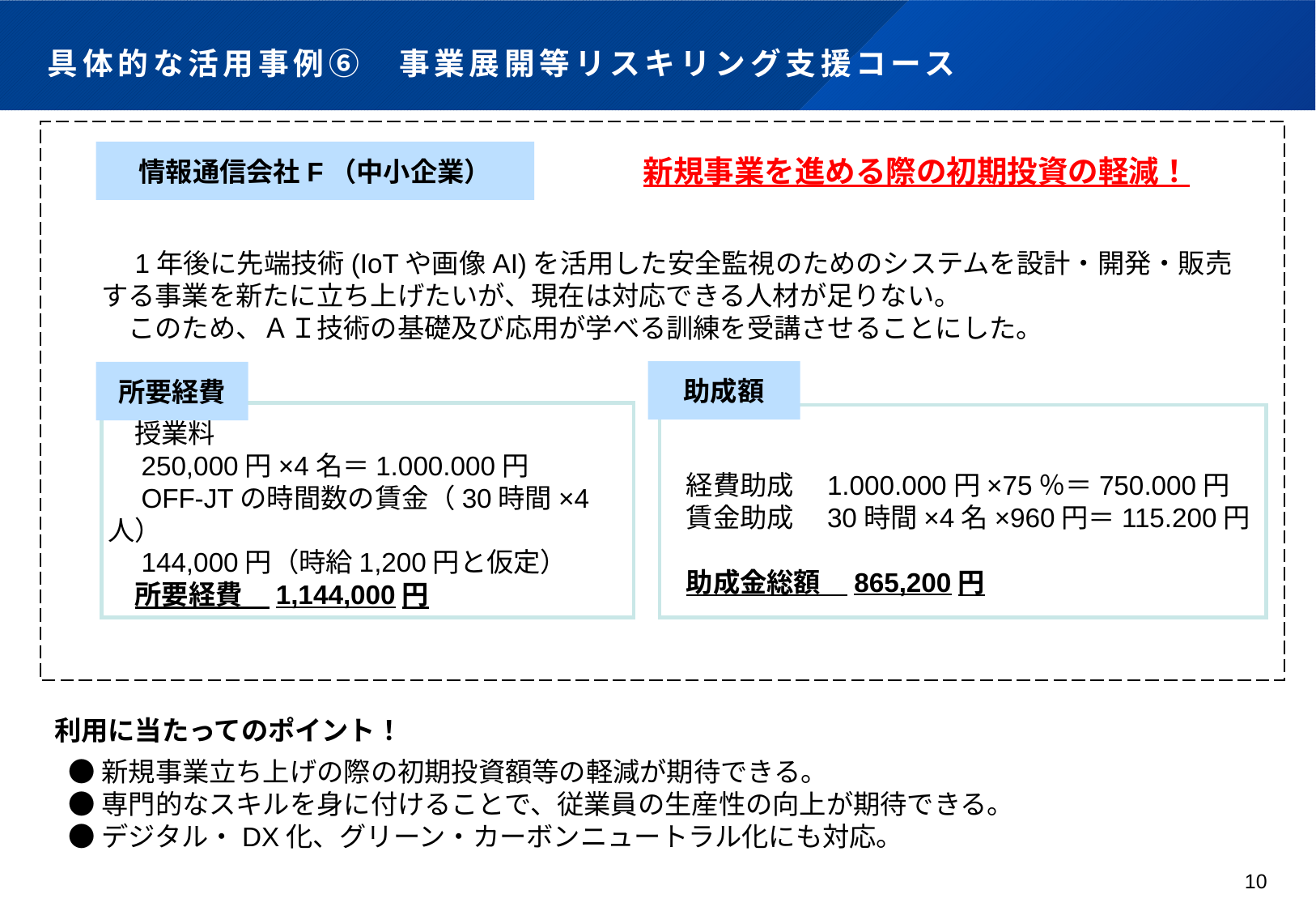

# 具体的な活用事例⑥　事業展開等リスキリング支援コース

情報通信会社F（中小企業）
新規事業を進める際の初期投資の軽減！
　1年後に先端技術(IoTや画像AI)を活用した安全監視のためのシステムを設計・開発・販売する事業を新たに立ち上げたいが、現在は対応できる人材が足りない。
　このため、ＡＩ技術の基礎及び応用が学べる訓練を受講させることにした。
助成額
所要経費

　授業料
　250,000円×4名＝1.000.000円
　OFF-JTの時間数の賃金（30時間×4人）
　144,000円（時給1,200円と仮定）
　所要経費　1,144,000円
経費助成　1.000.000円×75％＝750.000円
賃金助成　30時間×4名×960円＝115.200円

助成金総額　865,200円

利用に当たってのポイント！
●新規事業立ち上げの際の初期投資額等の軽減が期待できる。
●専門的なスキルを身に付けることで、従業員の生産性の向上が期待できる。
●デジタル・DX化、グリーン・カーボンニュートラル化にも対応。
10